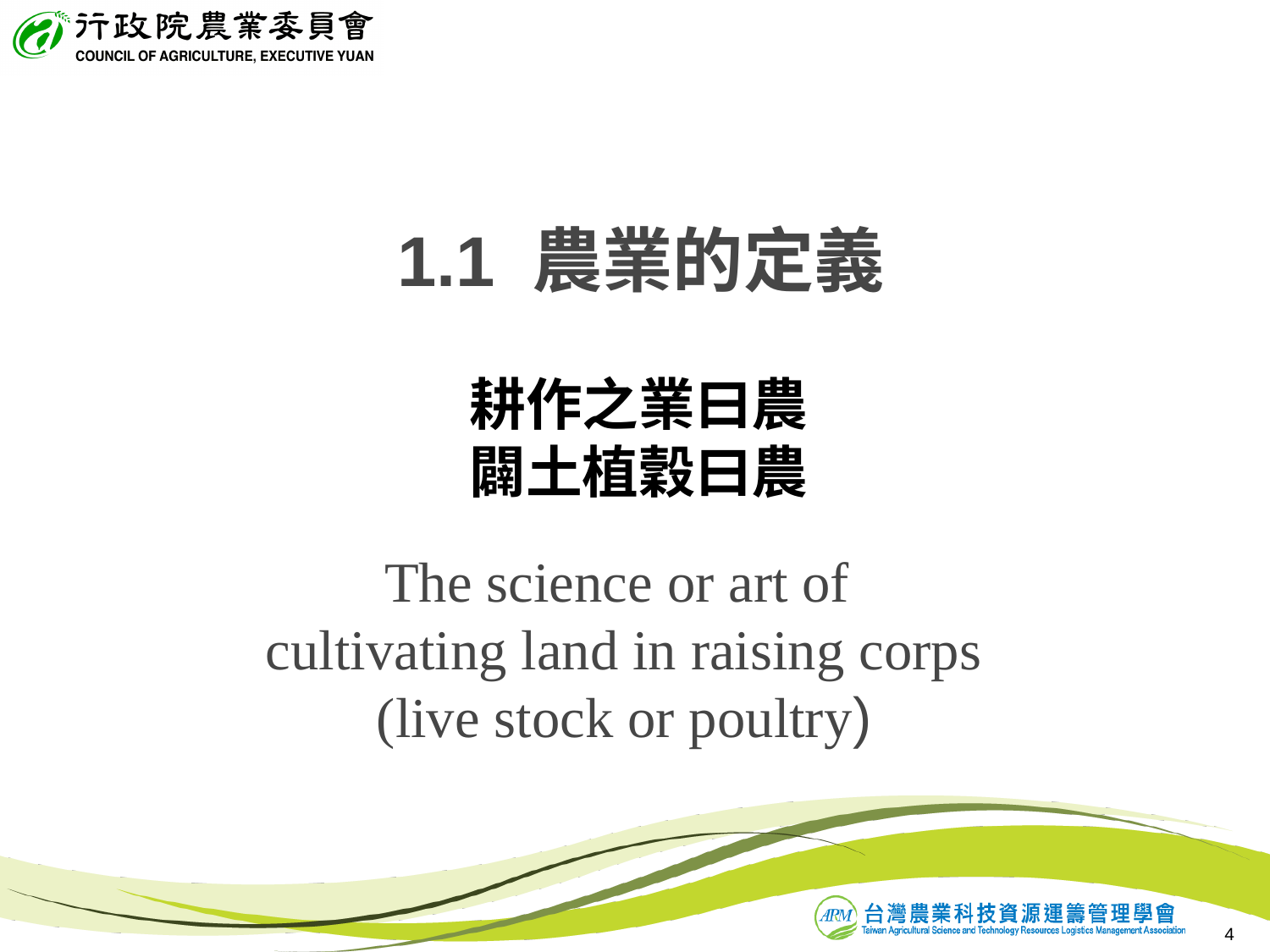

1.1 農業的定義
耕作之業曰農
闢土植穀曰農
The science or art of
cultivating land in raising corps
(live stock or poultry)
4